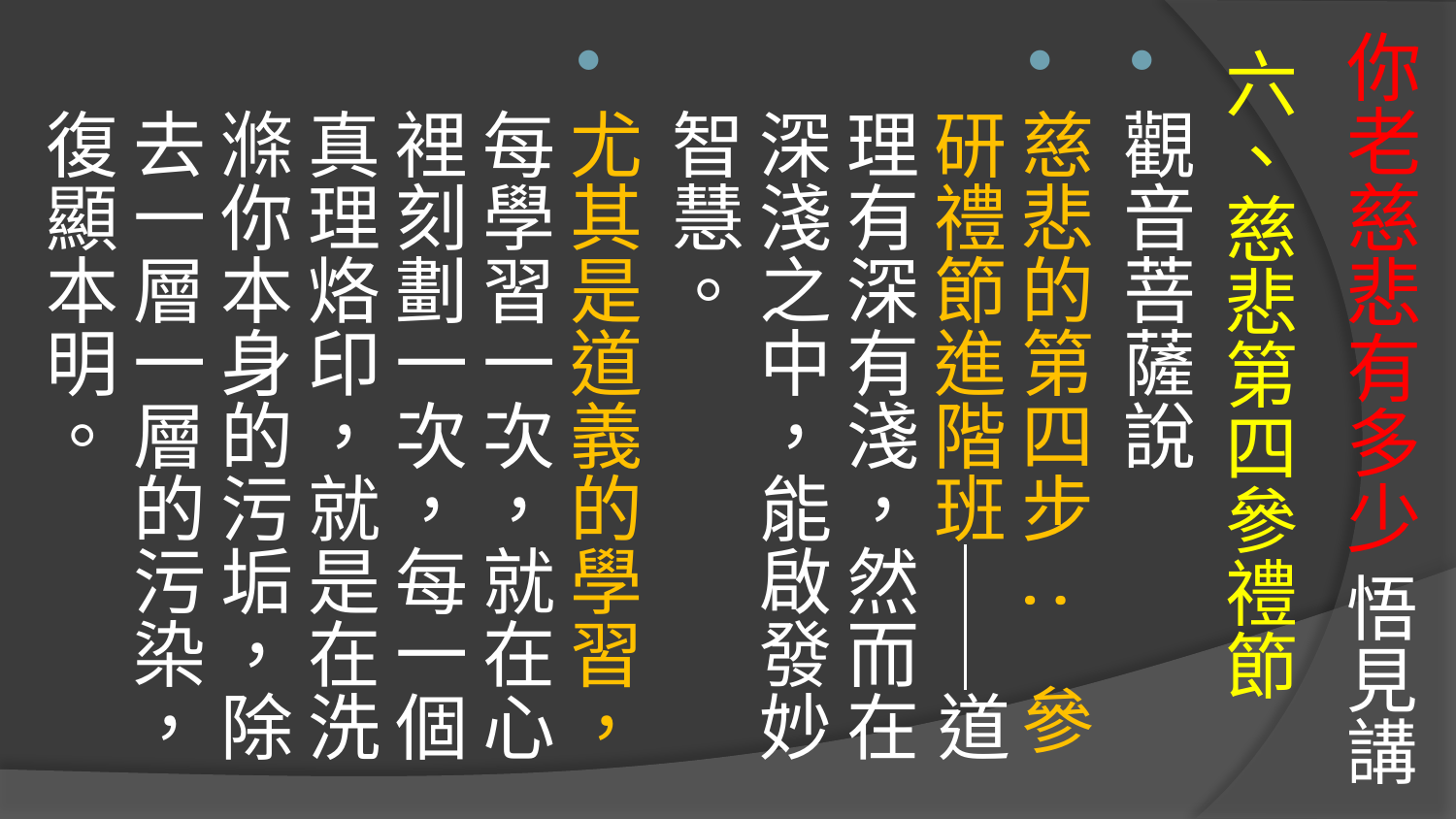

# 你老慈悲有多少 悟見講
六、慈悲第四參禮節
觀音菩薩說
慈悲的第四步 : 參研禮節進階班──道理有深有淺，然而在深淺之中，能啟發妙智慧。
尤其是道義的學習，每學習一次，就在心裡刻劃一次，每一個真理烙印，就是在洗滌你本身的污垢，除去一層一層的污染，復顯本明。